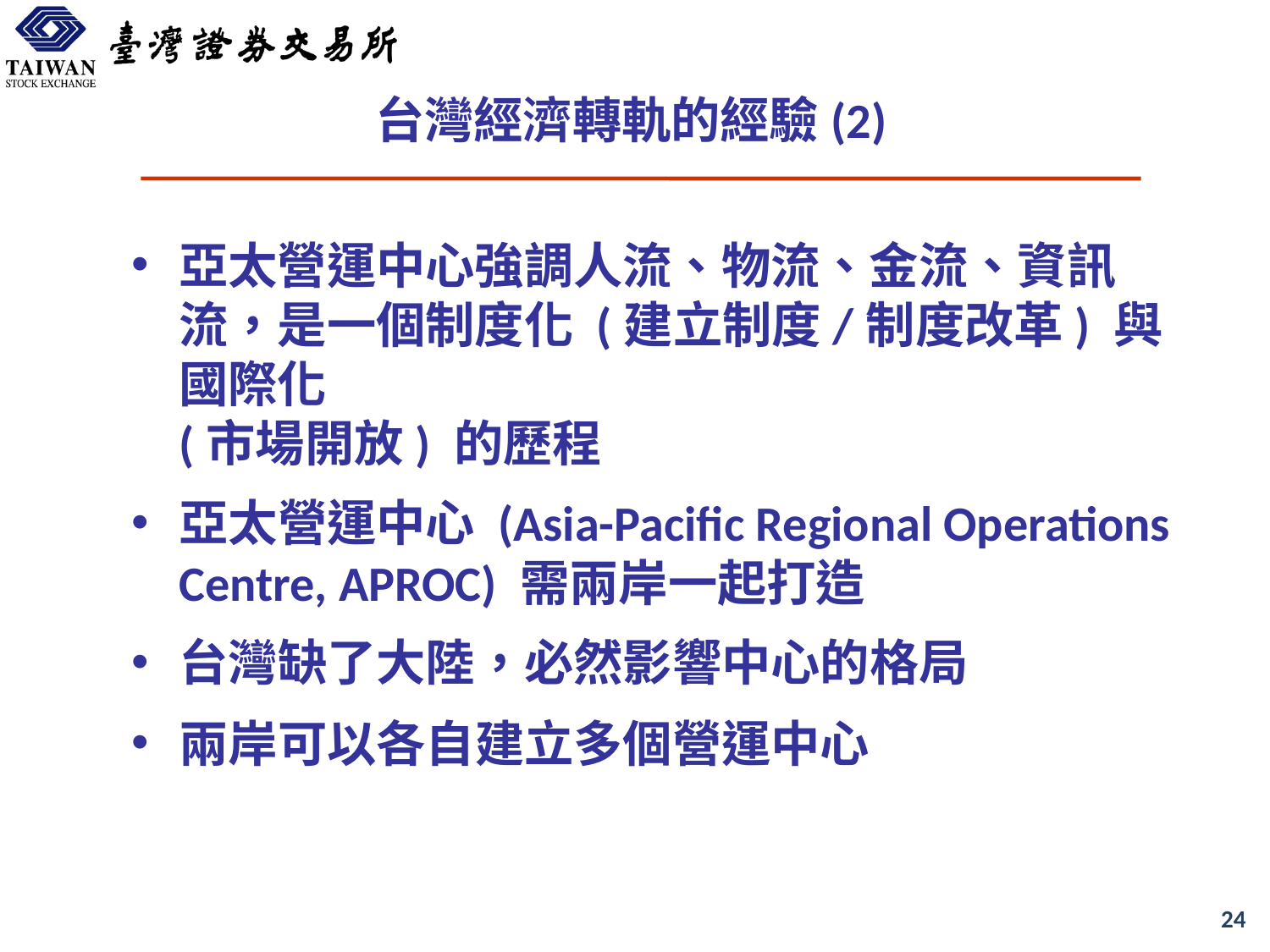

# 台灣經濟轉軌的經驗(2)
亞太營運中心強調人流、物流、金流、資訊流，是一個制度化 (建立制度/制度改革) 與國際化
(市場開放) 的歷程
亞太營運中心 (Asia-Pacific Regional Operations Centre, APROC) 需兩岸一起打造
台灣缺了大陸，必然影響中心的格局
兩岸可以各自建立多個營運中心

24